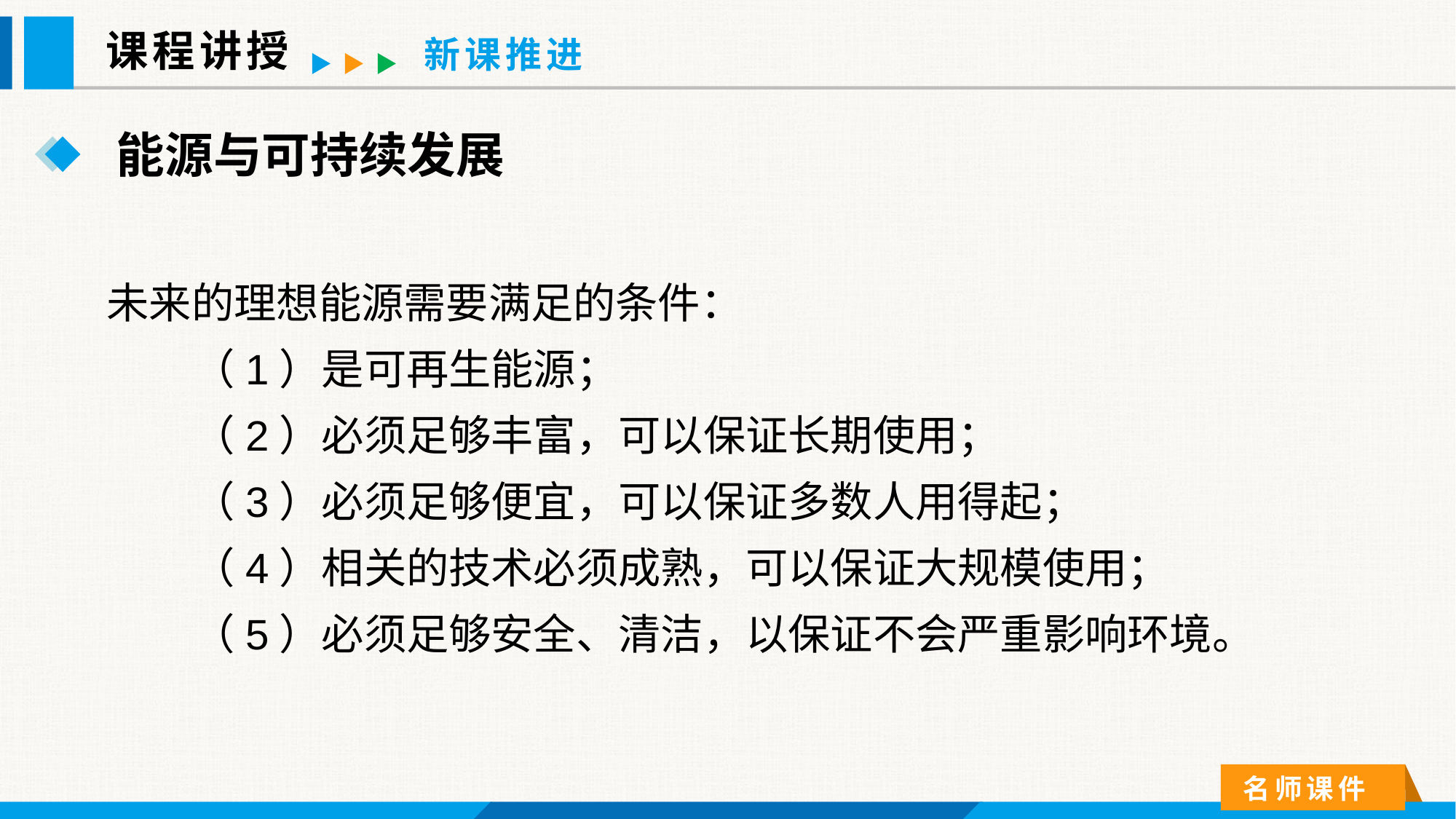

课程讲授
新课推进

能源与可持续发展

未来的理想能源需要满足的条件：
        （1）是可再生能源；
        （2）必须足够丰富，可以保证长期使用；
        （3）必须足够便宜，可以保证多数人用得起；
        （4）相关的技术必须成熟，可以保证大规模使用；
        （5）必须足够安全、清洁，以保证不会严重影响环境。